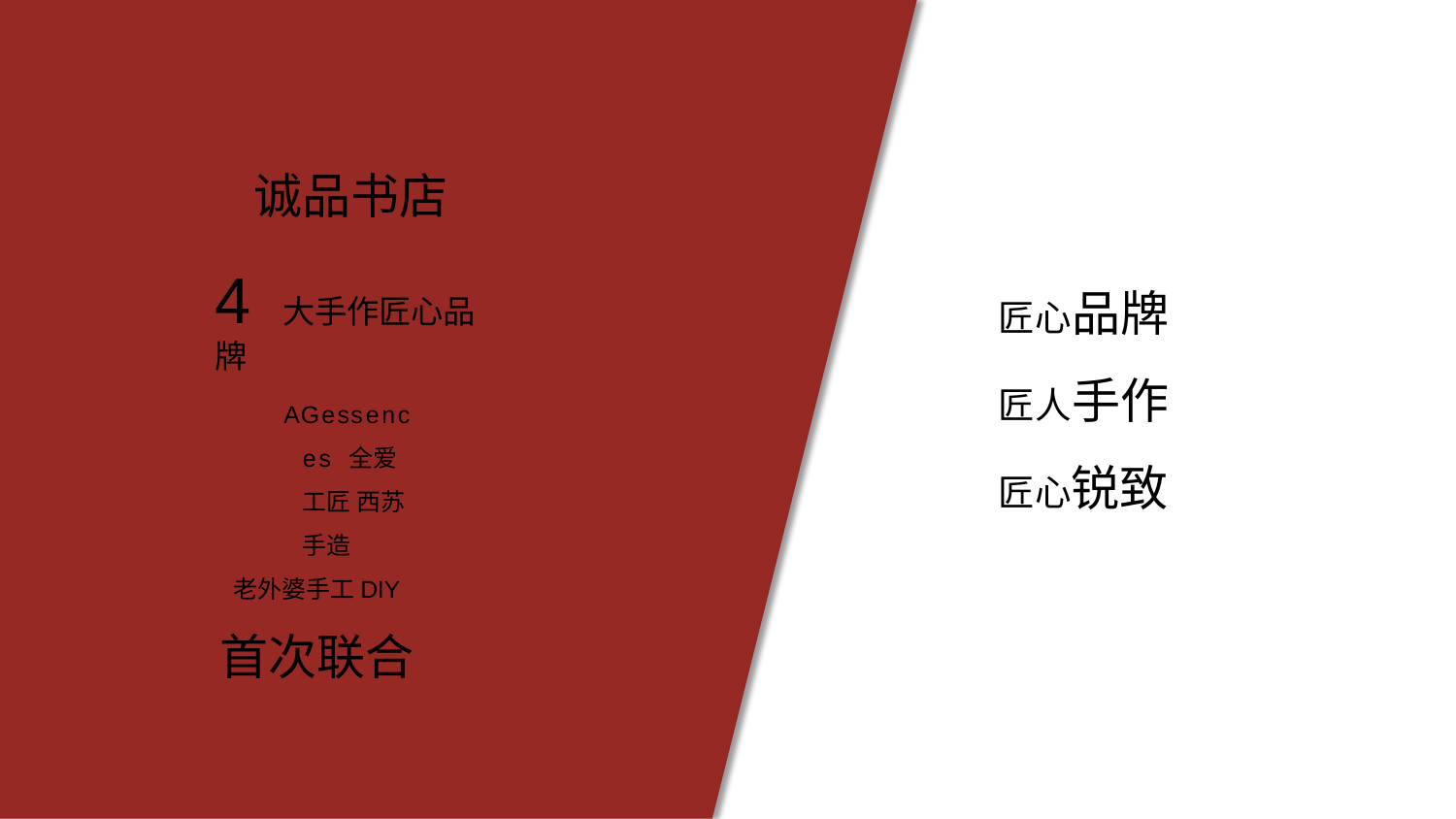

# 诚品书店
匠心品牌 匠人手作 匠心锐致
4大手作匠心品牌
AGessences 全爱工匠 西苏手造
老外婆手工DIY
首次联合